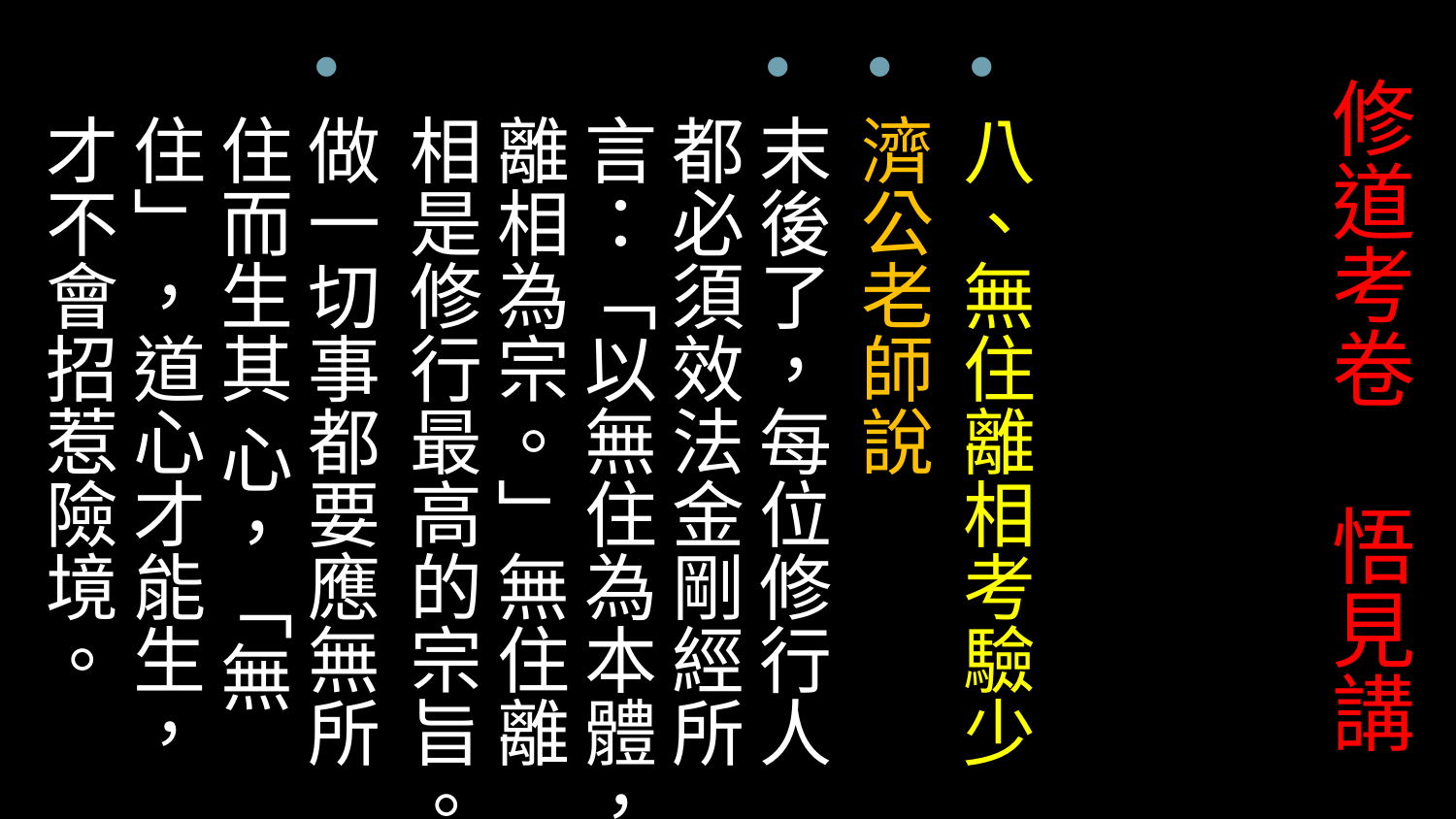

八、無住離相考驗少
濟公老師說
末後了，每位修行人都必須效法金剛經所言：「以無住為本體，離相為宗。」無住離相是修行最高的宗旨。
做一切事都要應無所住而生其 心，「無住」，道心才能生，才不會招惹險境。
# 修道考卷     悟見講